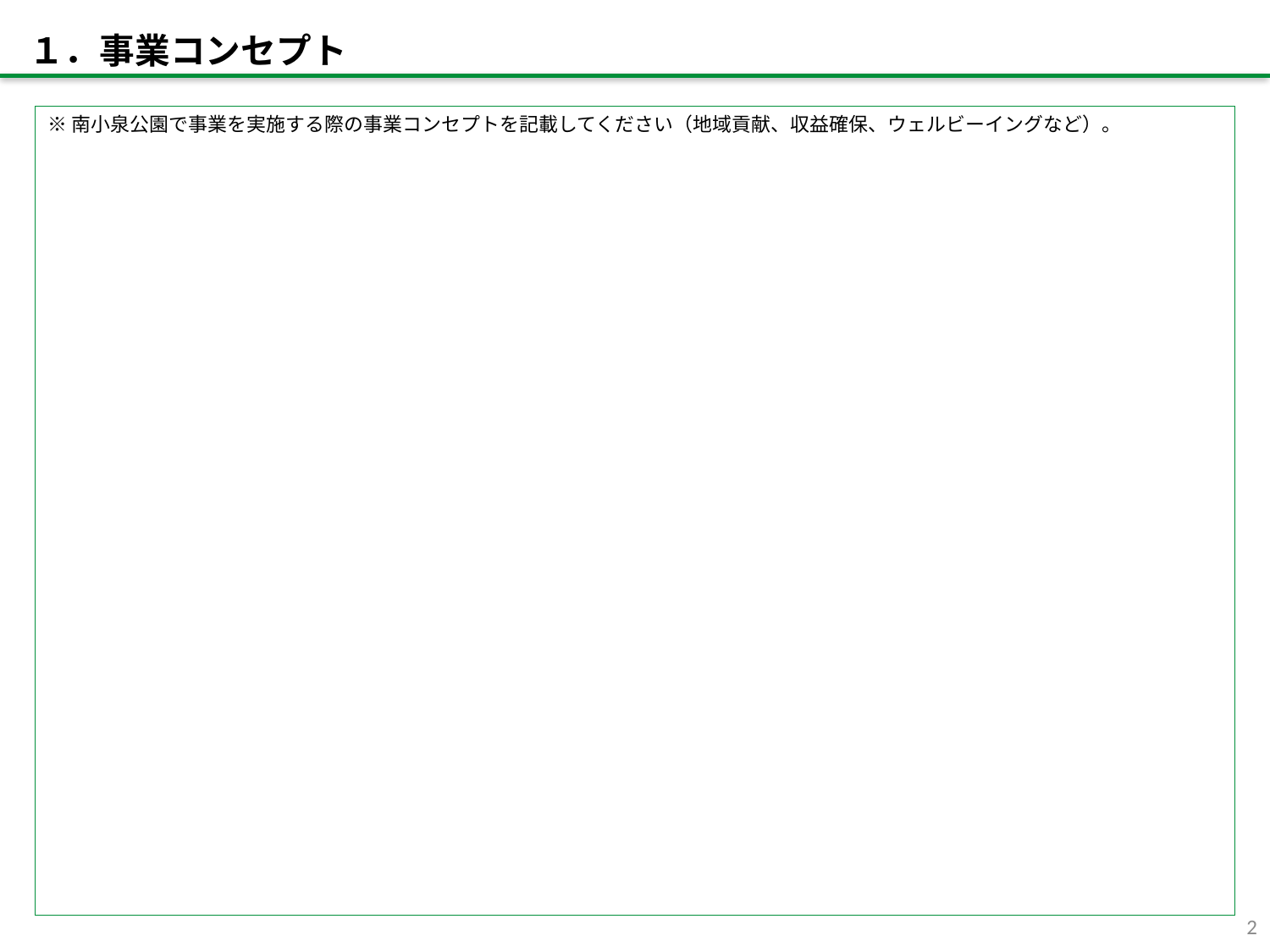

１．事業コンセプト
※南小泉公園で事業を実施する際の事業コンセプトを記載してください（地域貢献、収益確保、ウェルビーイングなど）。
2